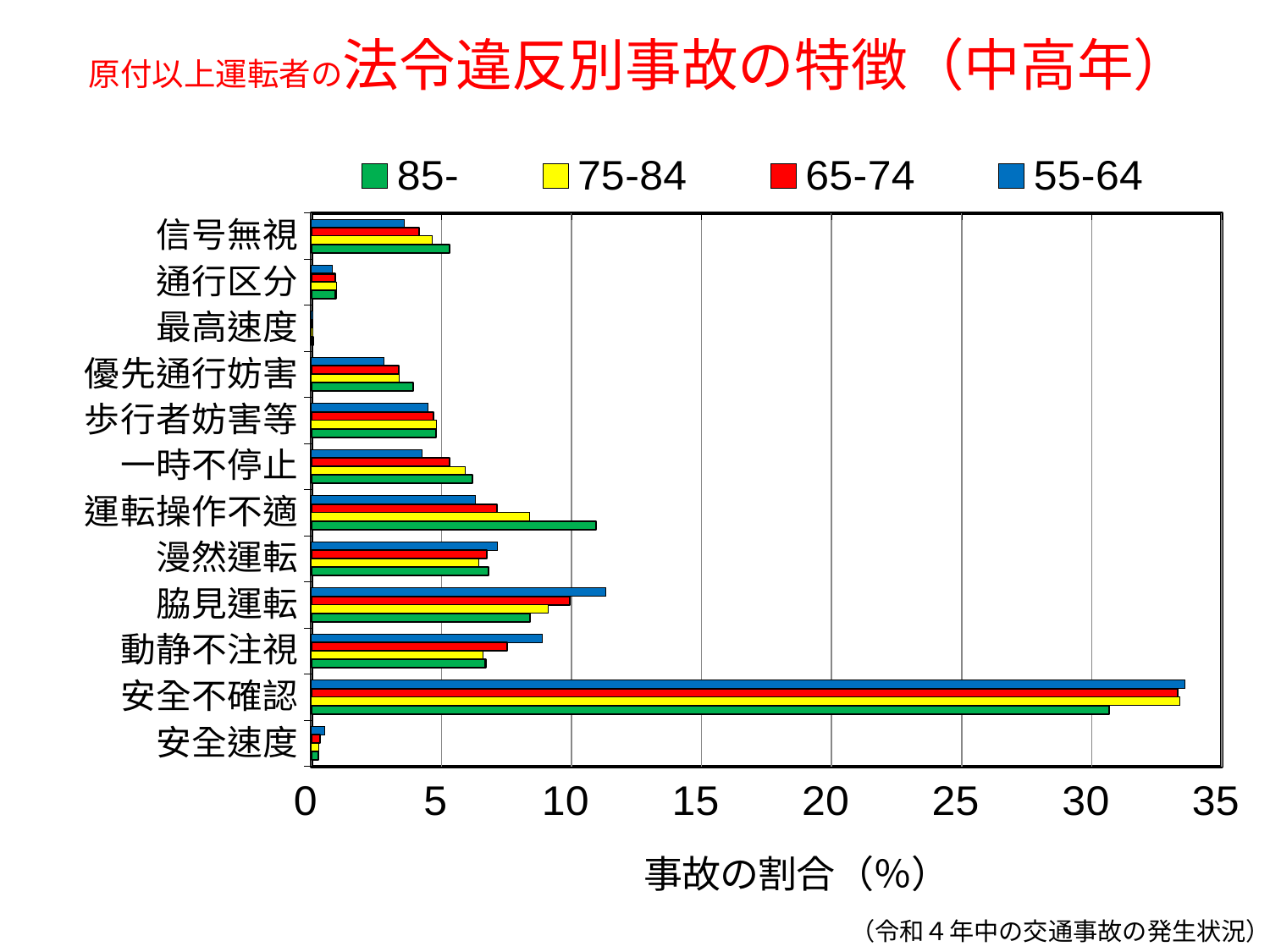

# 原付以上運転者の法令違反別事故の特徴（中高年）

### Chart

| Category | 55-64 | 65-74 | 75-84 | 85- |
|---|---|---|---|---|
| 信号無視 | 3.578086906639897 | 4.144117790453903 | 4.647414957097435 | 5.299896587383661 |
| 通行区分 | 0.7911468043405516 | 0.9043927648578811 | 0.9800078400627206 | 0.9307135470527405 |
| 最高速度 | 0.0573641187437258 | 0.03412802886256155 | 0.043555904002787575 | 0.07755946225439503 |
| 優先通行妨害 | 2.784549930685023 | 3.3518599775730094 | 3.362515789015201 | 3.9038262668045505 |
| 歩行者妨害等 | 4.4815717768535785 | 4.692603968602214 | 4.795505030706913 | 4.782833505687694 |
| 一時不停止 | 4.268846503178928 | 5.299595339086344 | 5.923602944379111 | 6.204756980351603 |
| 運転操作不適 | 6.305272718581194 | 7.127882599580712 | 8.401933882137724 | 10.935884177869701 |
| 漫然運転 | 7.15139347005115 | 6.737847984008581 | 6.446273792412562 | 6.799379524301965 |
| 脇見運転 | 11.307901907356948 | 9.945882697089367 | 9.107539526982883 | 8.402275077559462 |
| 動静不注視 | 8.889048233663177 | 7.52035493150017 | 6.598719456422318 | 6.695966907962772 |
| 安全不確認 | 33.589081696065776 | 33.321144751596705 | 33.38560041813668 | 30.6784681951202 |
| 安全速度 | 0.5043262106219226 | 0.3388425722782897 | 0.28311337601811926 | 0.25853154084798347 |
（令和４年中の交通事故の発生状況）